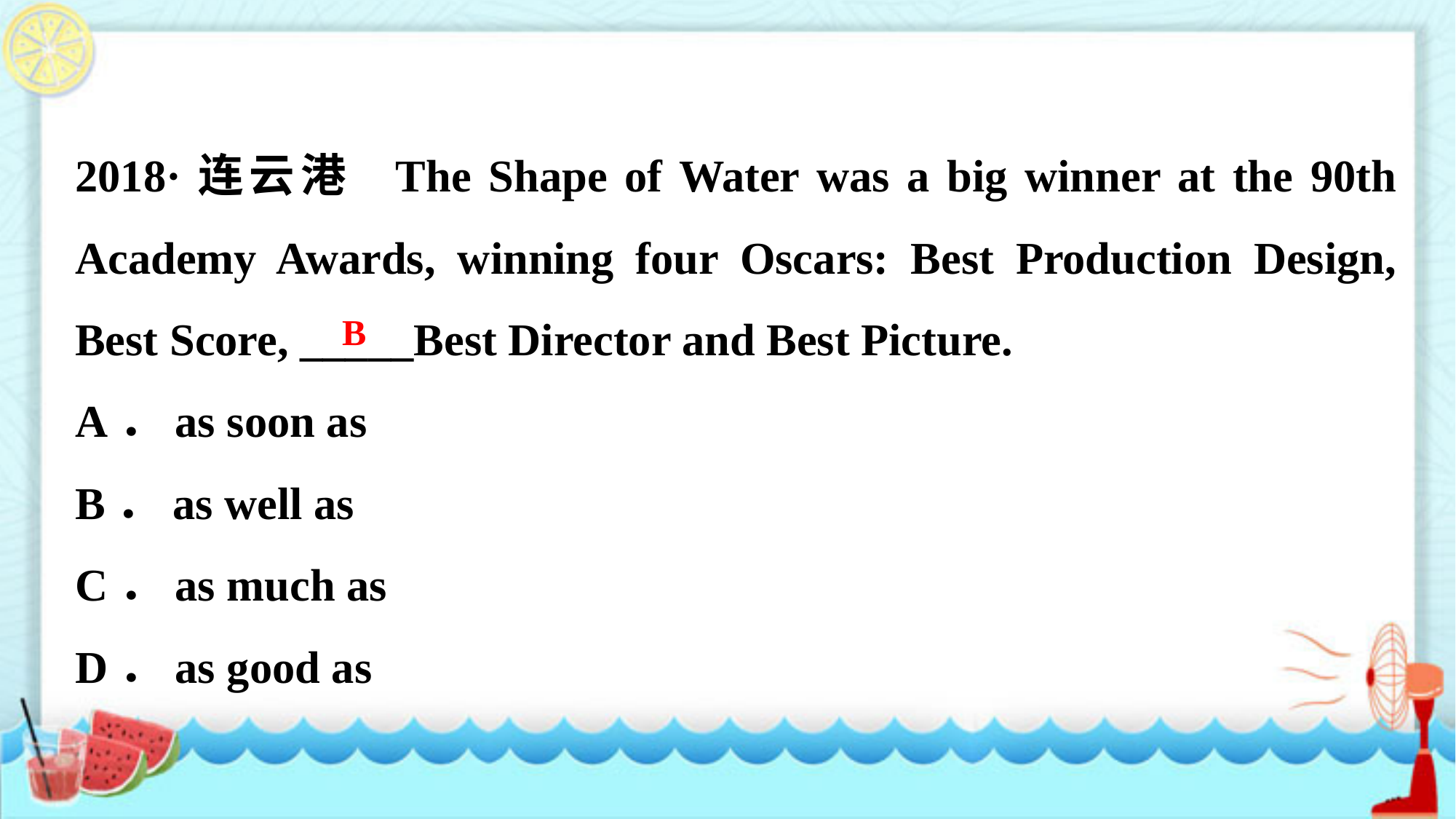

2018·连云港  The Shape of Water was a big winner at the 90th Academy Awards, winning four Oscars: Best Production Design, Best Score, _____Best Director and Best Picture.
A．as soon as
B．as well as
C．as much as
D．as good as
B